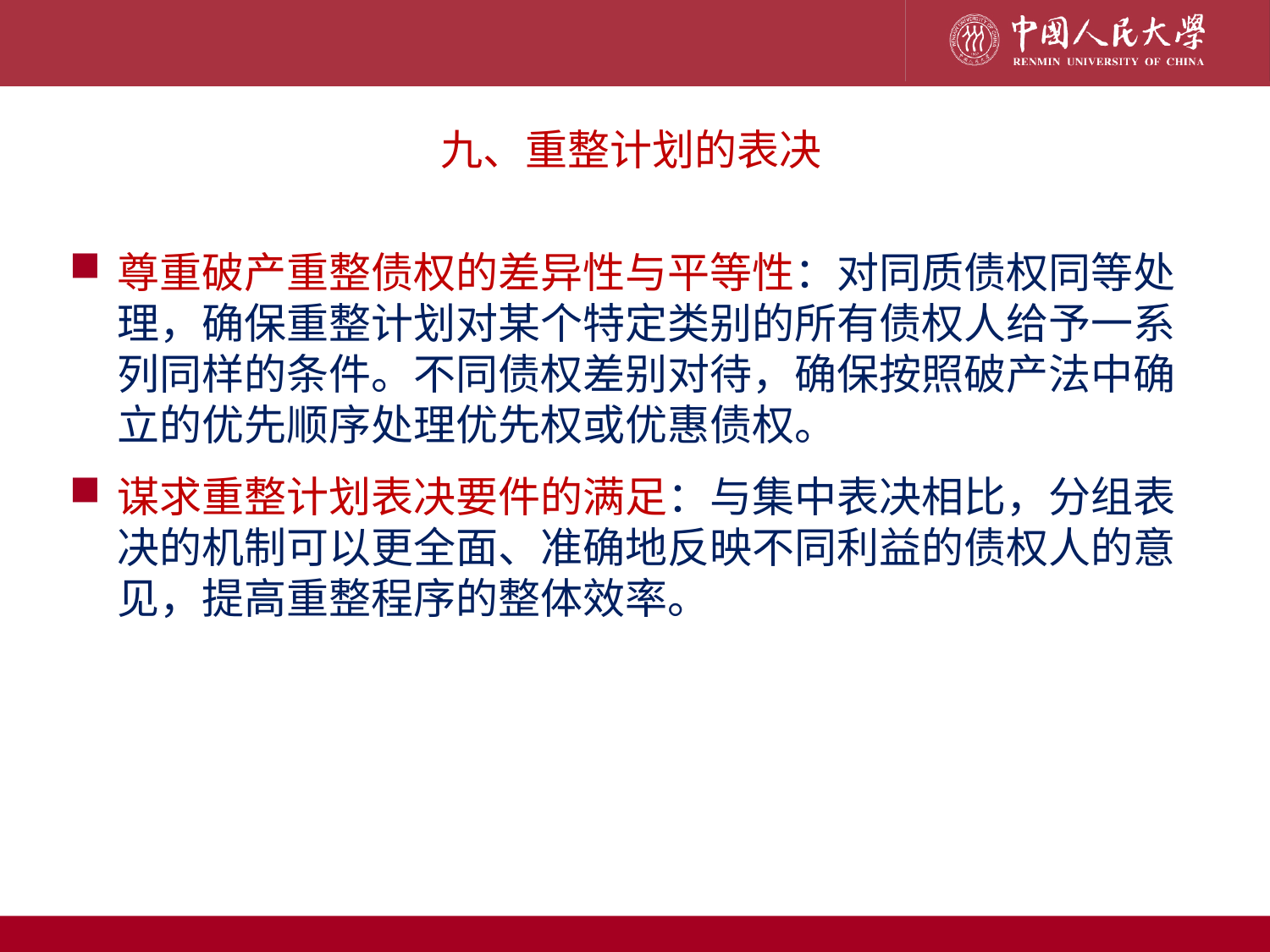

九、重整计划的表决
尊重破产重整债权的差异性与平等性：对同质债权同等处理，确保重整计划对某个特定类别的所有债权人给予一系列同样的条件。不同债权差别对待，确保按照破产法中确立的优先顺序处理优先权或优惠债权。
谋求重整计划表决要件的满足：与集中表决相比，分组表决的机制可以更全面、准确地反映不同利益的债权人的意见，提高重整程序的整体效率。